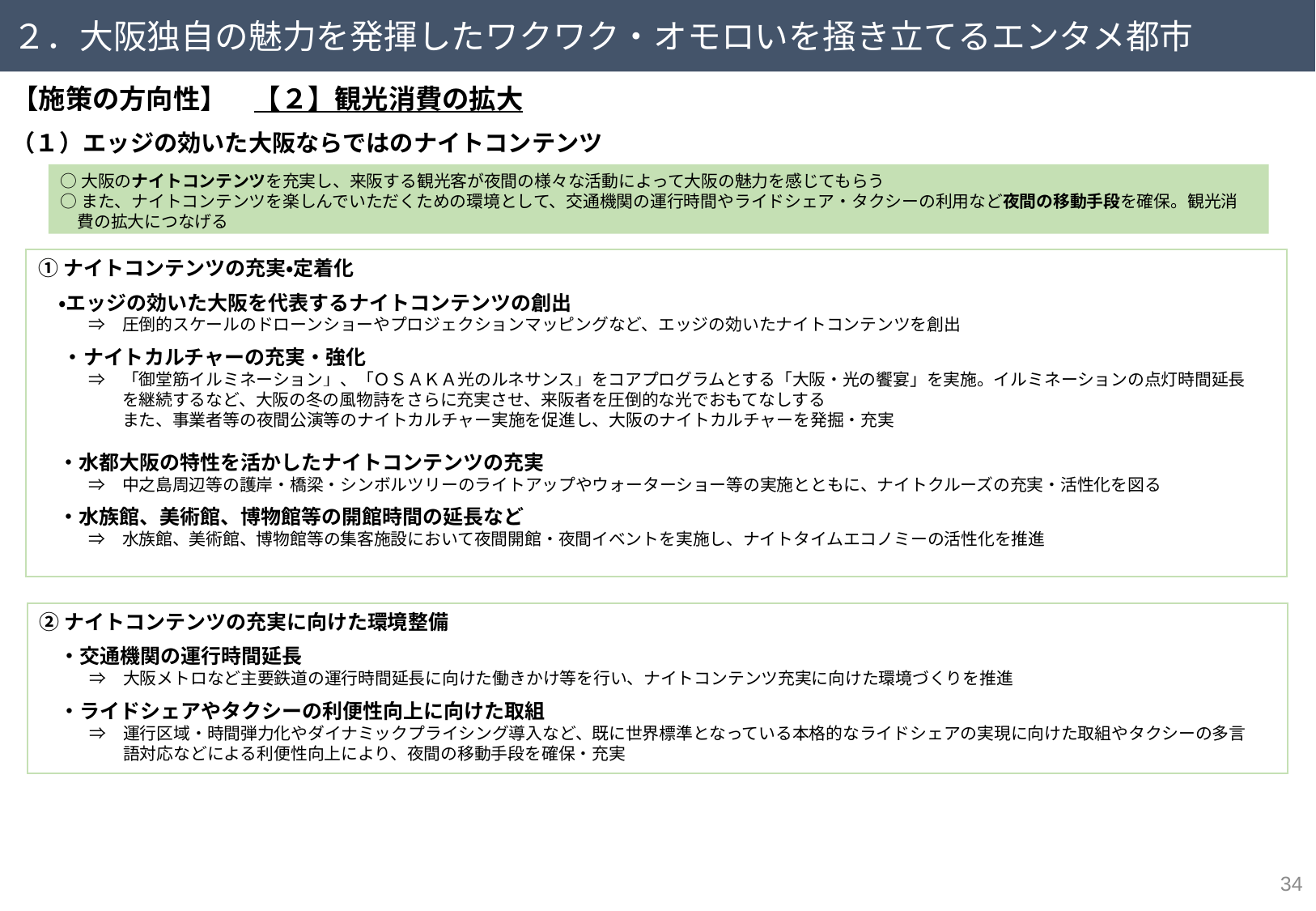

２．大阪独自の魅力を発揮したワクワク・オモロいを掻き立てるエンタメ都市
【施策の方向性】　【２】観光消費の拡大
（１）エッジの効いた大阪ならではのナイトコンテンツ
○大阪のナイトコンテンツを充実し、来阪する観光客が夜間の様々な活動によって大阪の魅力を感じてもらう
○また、ナイトコンテンツを楽しんでいただくための環境として、交通機関の運行時間やライドシェア・タクシーの利用など夜間の移動手段を確保。観光消
　費の拡大につなげる
①ナイトコンテンツの充実・定着化
　・エッジの効いた大阪を代表するナイトコンテンツの創出
　　　⇒　圧倒的スケールのドローンショーやプロジェクションマッピングなど、エッジの効いたナイトコンテンツを創出
　 ・ナイトカルチャーの充実・強化
　　　⇒　「御堂筋イルミネーション」、「ＯＳＡＫＡ光のルネサンス」をコアプログラムとする「大阪・光の饗宴」を実施。イルミネーションの点灯時間延長
　　　　　を継続するなど、大阪の冬の風物詩をさらに充実させ、来阪者を圧倒的な光でおもてなしする
　　　　　また、事業者等の夜間公演等のナイトカルチャー実施を促進し、大阪のナイトカルチャーを発掘・充実

　・水都大阪の特性を活かしたナイトコンテンツの充実
　　　⇒　中之島周辺等の護岸・橋梁・シンボルツリーのライトアップやウォーターショー等の実施とともに、ナイトクルーズの充実・活性化を図る
　・水族館、美術館、博物館等の開館時間の延長など
　　　⇒　水族館、美術館、博物館等の集客施設において夜間開館・夜間イベントを実施し、ナイトタイムエコノミーの活性化を推進
②ナイトコンテンツの充実に向けた環境整備
　・交通機関の運行時間延長
　　　⇒　大阪メトロなど主要鉄道の運行時間延長に向けた働きかけ等を行い、ナイトコンテンツ充実に向けた環境づくりを推進
　・ライドシェアやタクシーの利便性向上に向けた取組
　　　⇒　運行区域・時間弾力化やダイナミックプライシング導入など、既に世界標準となっている本格的なライドシェアの実現に向けた取組やタクシーの多言
　　　　　語対応などによる利便性向上により、夜間の移動手段を確保・充実
34